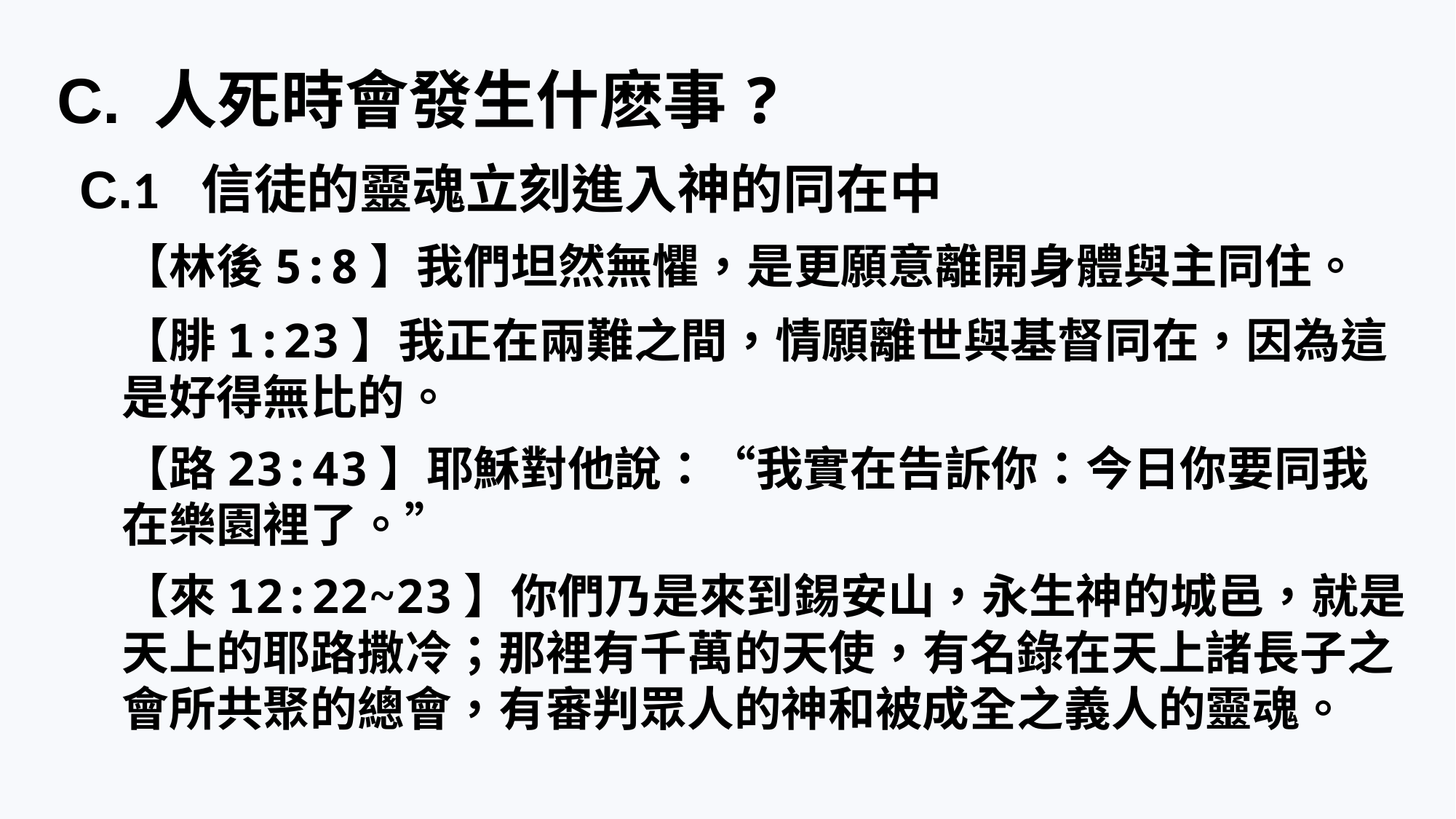

C. 人死時會發生什麽事?
C.1  信徒的靈魂立刻進入神的同在中
【林後5:8】我們坦然無懼，是更願意離開身體與主同住。
【腓1:23】我正在兩難之間，情願離世與基督同在，因為這是好得無比的。
【路23:43】耶穌對他說：“我實在告訴你：今日你要同我在樂園裡了。”
【來12:22~23】你們乃是來到錫安山，永生神的城邑，就是天上的耶路撒冷；那裡有千萬的天使，有名錄在天上諸長子之會所共聚的總會，有審判眾人的神和被成全之義人的靈魂。